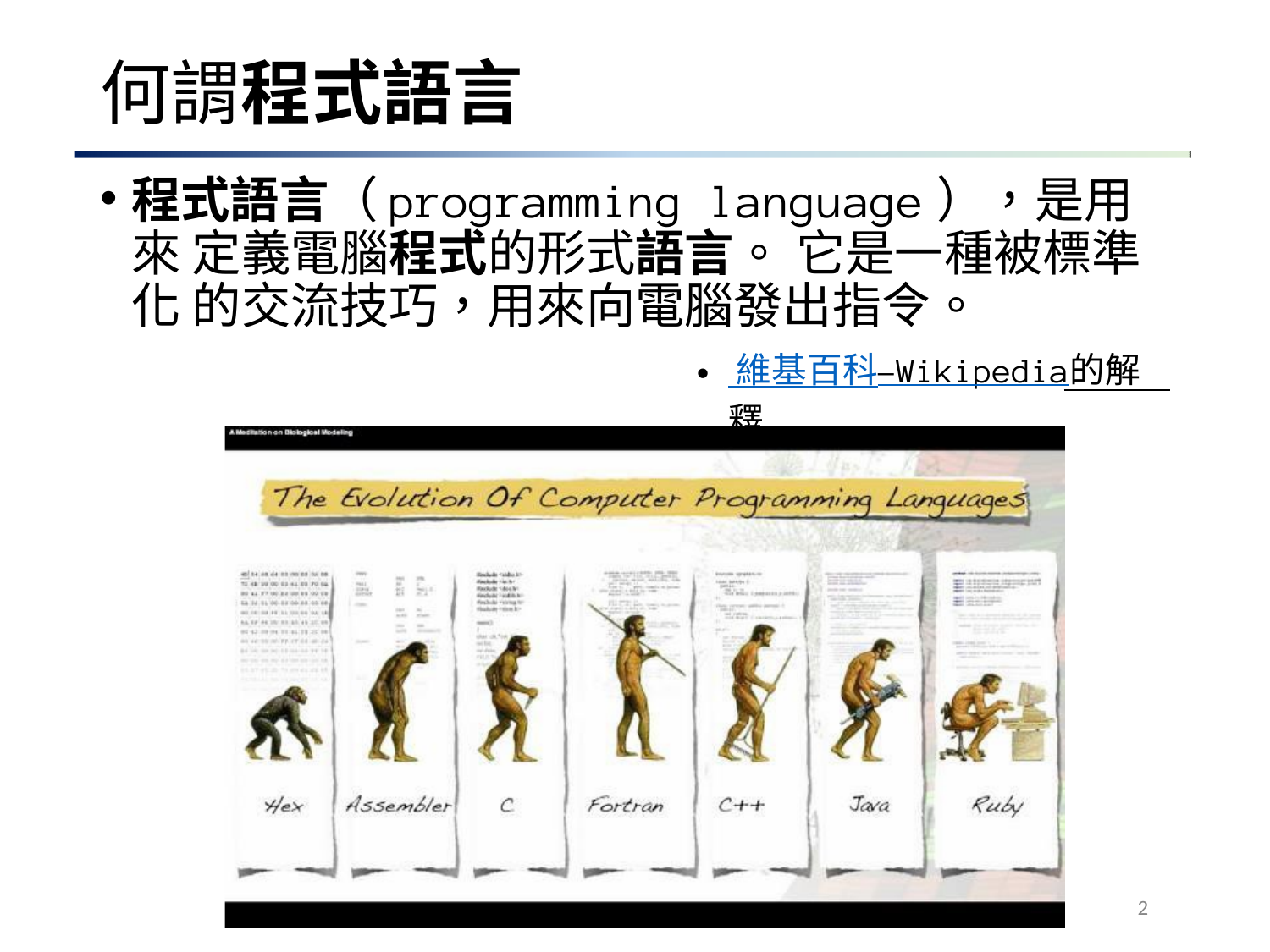

# 何謂程式語言
程式語言（programming language），是用來 定義電腦程式的形式語言。 它是一種被標準化 的交流技巧，用來向電腦發出指令。
 維基百科-Wikipedia的解釋

2